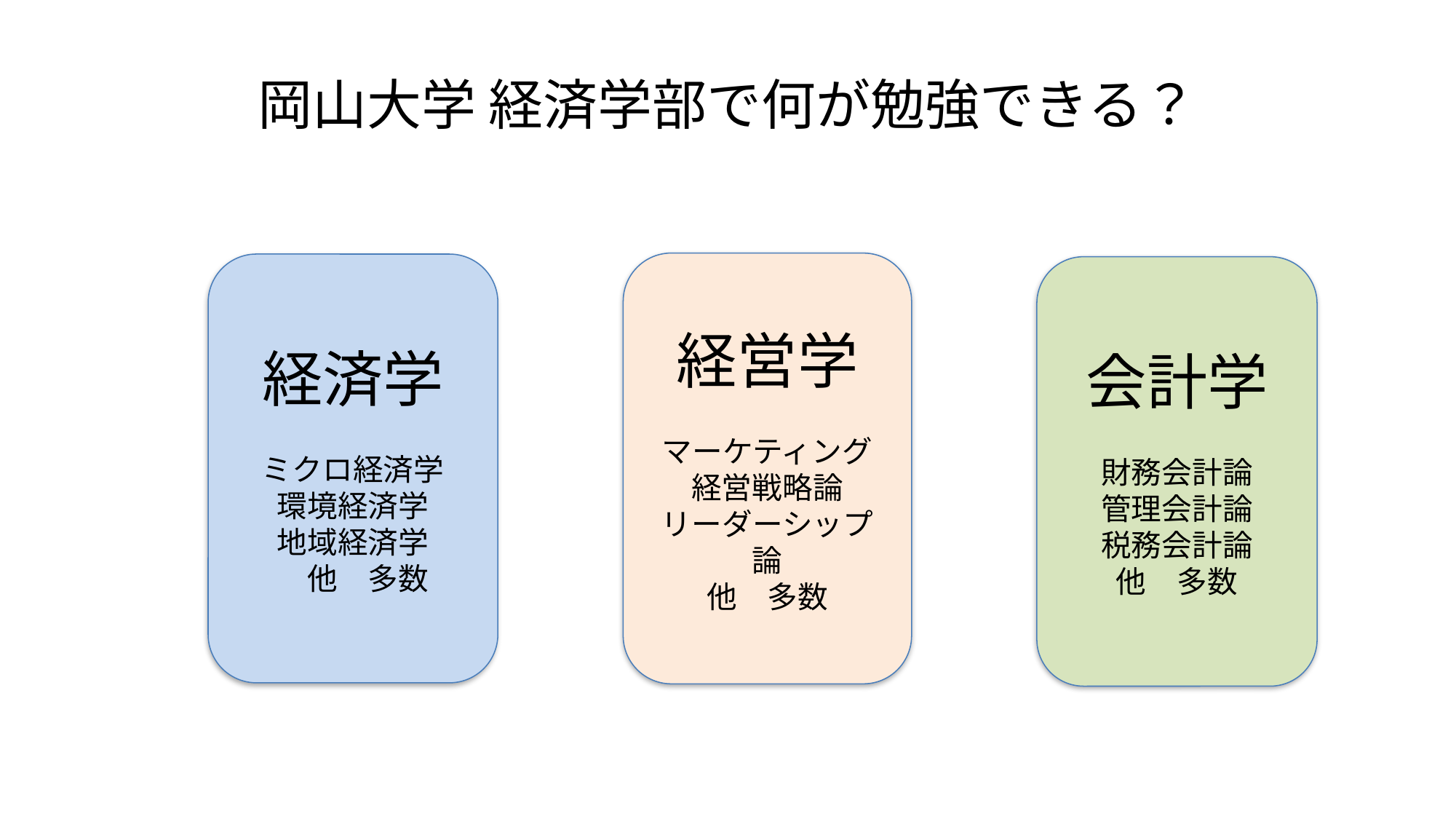

# 岡山大学 経済学部で何が勉強できる？

経営学

マーケティング
経営戦略論
リーダーシップ論
他　多数
経済学

ミクロ経済学
環境経済学
地域経済学
　他　多数
会計学

財務会計論
管理会計論
税務会計論
他　多数